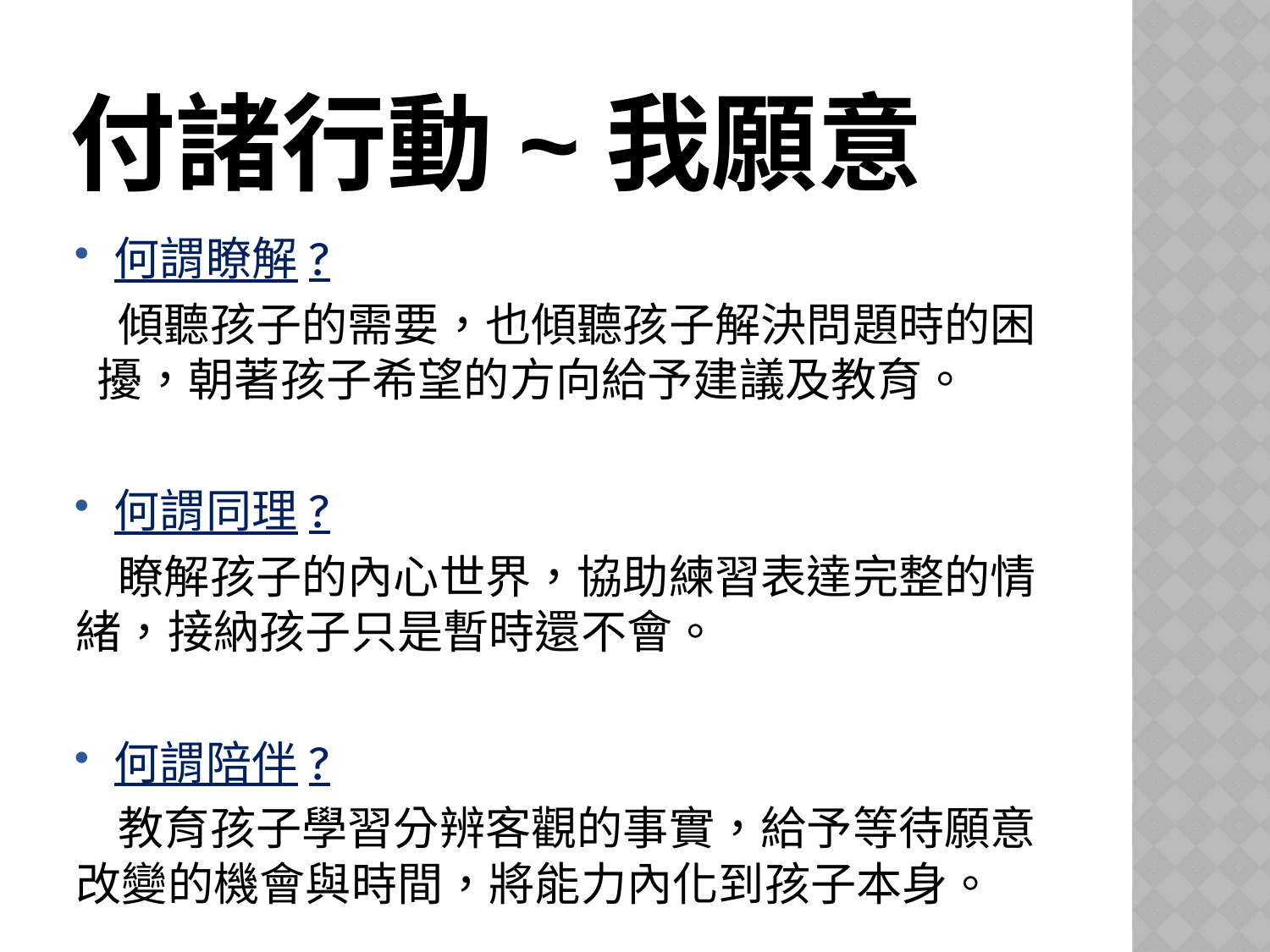

# 付諸行動~我願意
何謂瞭解?
   傾聽孩子的需要，也傾聽孩子解決問題時的困     擾，朝著孩子希望的方向給予建議及教育。

何謂同理?
   瞭解孩子的內心世界，協助練習表達完整的情緒，接納孩子只是暫時還不會。

何謂陪伴?
   教育孩子學習分辨客觀的事實，給予等待願意改變的機會與時間，將能力內化到孩子本身。